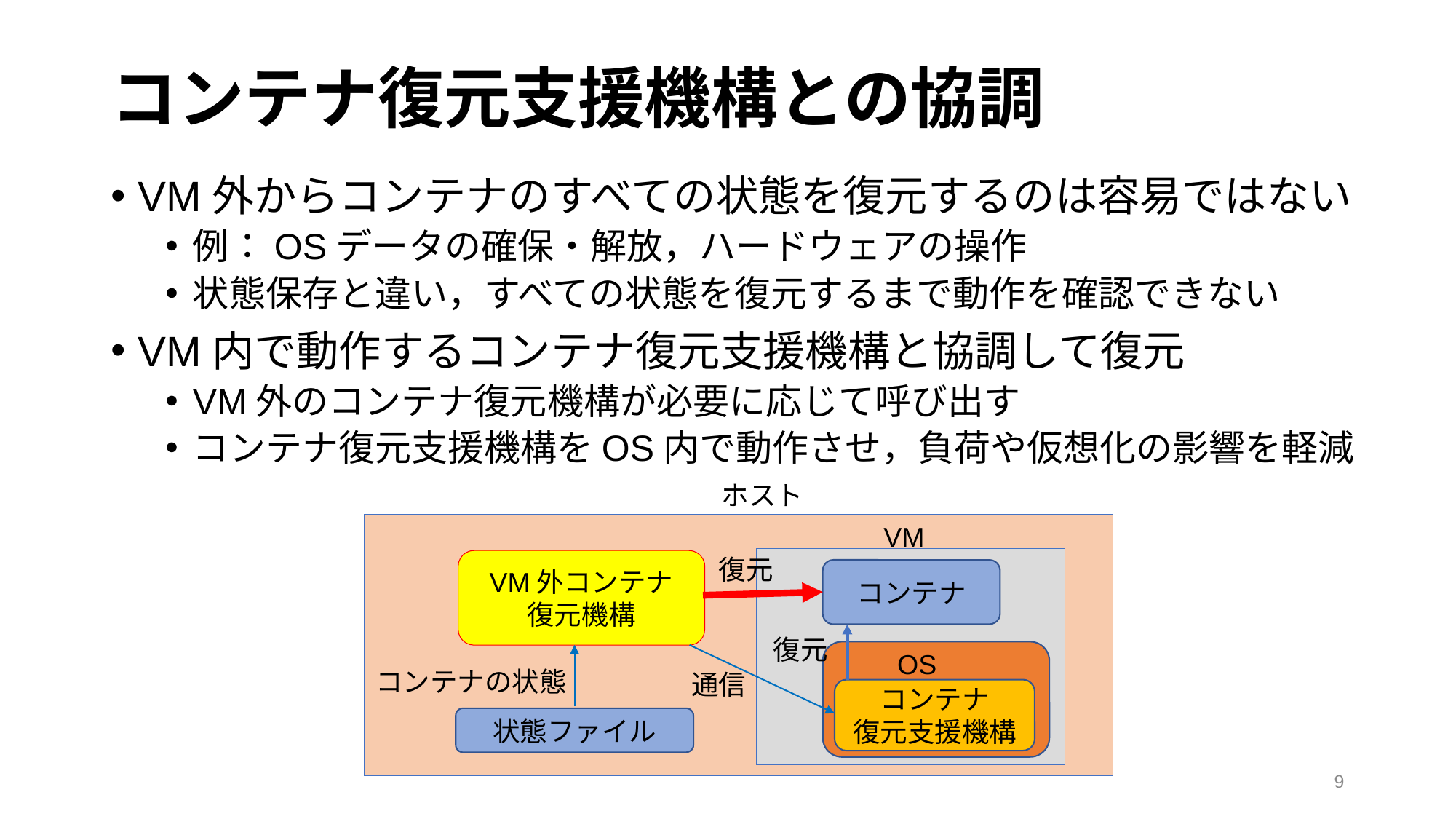

# コンテナ復元支援機構との協調
VM外からコンテナのすべての状態を復元するのは容易ではない
例：OSデータの確保・解放，ハードウェアの操作
状態保存と違い，すべての状態を復元するまで動作を確認できない
VM内で動作するコンテナ復元支援機構と協調して復元
VM外のコンテナ復元機構が必要に応じて呼び出す
コンテナ復元支援機構をOS内で動作させ，負荷や仮想化の影響を軽減
ホスト

VM
復元

VM外コンテナ
復元機構
コンテナ
復元

OS
コンテナの状態
通信
コンテナ
復元支援機構
状態ファイル
9